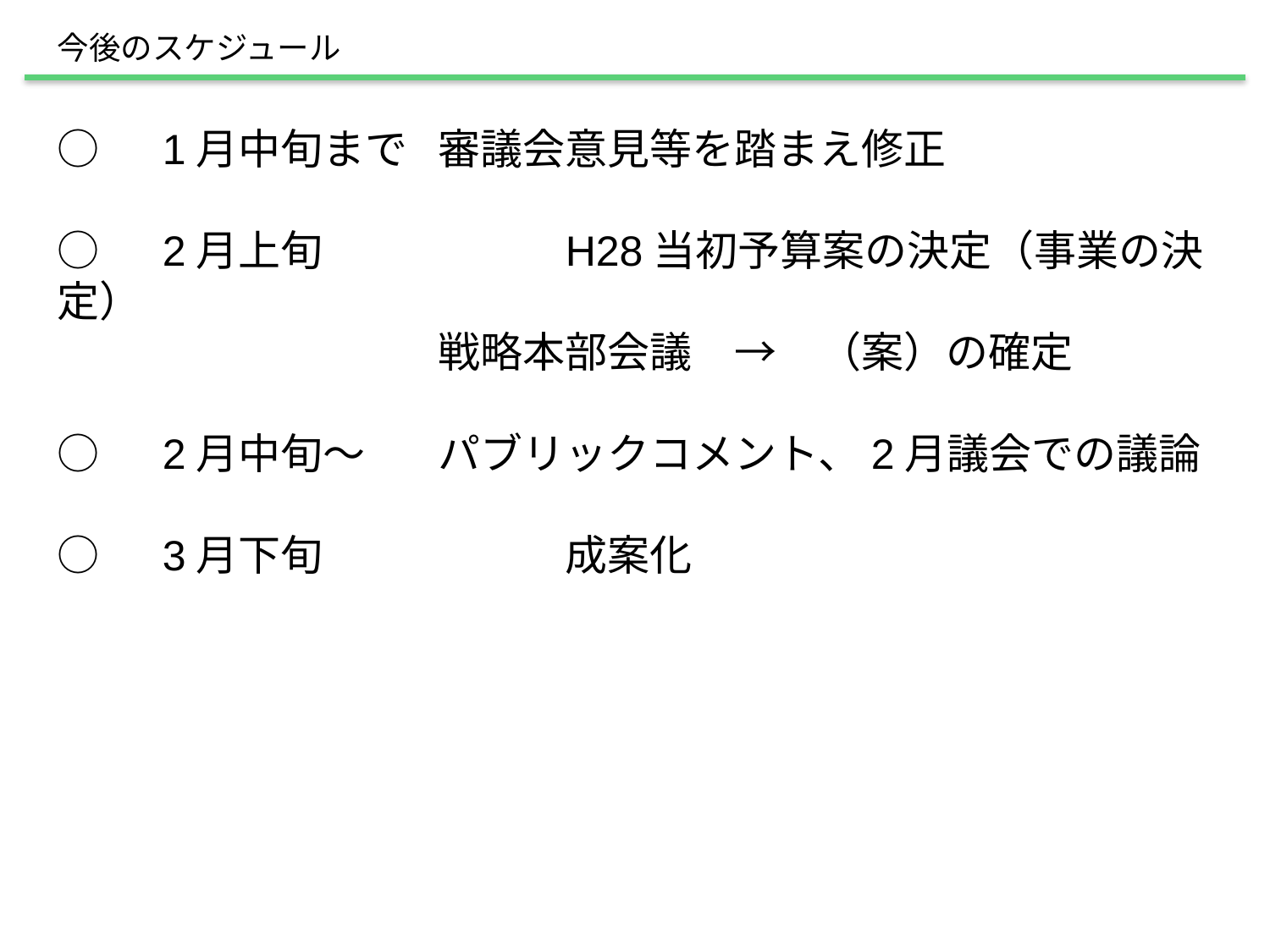

今後のスケジュール
○　1月中旬まで	審議会意見等を踏まえ修正

○　2月上旬		H28当初予算案の決定（事業の決定）
　			戦略本部会議　→　（案）の確定

○　2月中旬～	パブリックコメント、2月議会での議論

○　3月下旬		成案化